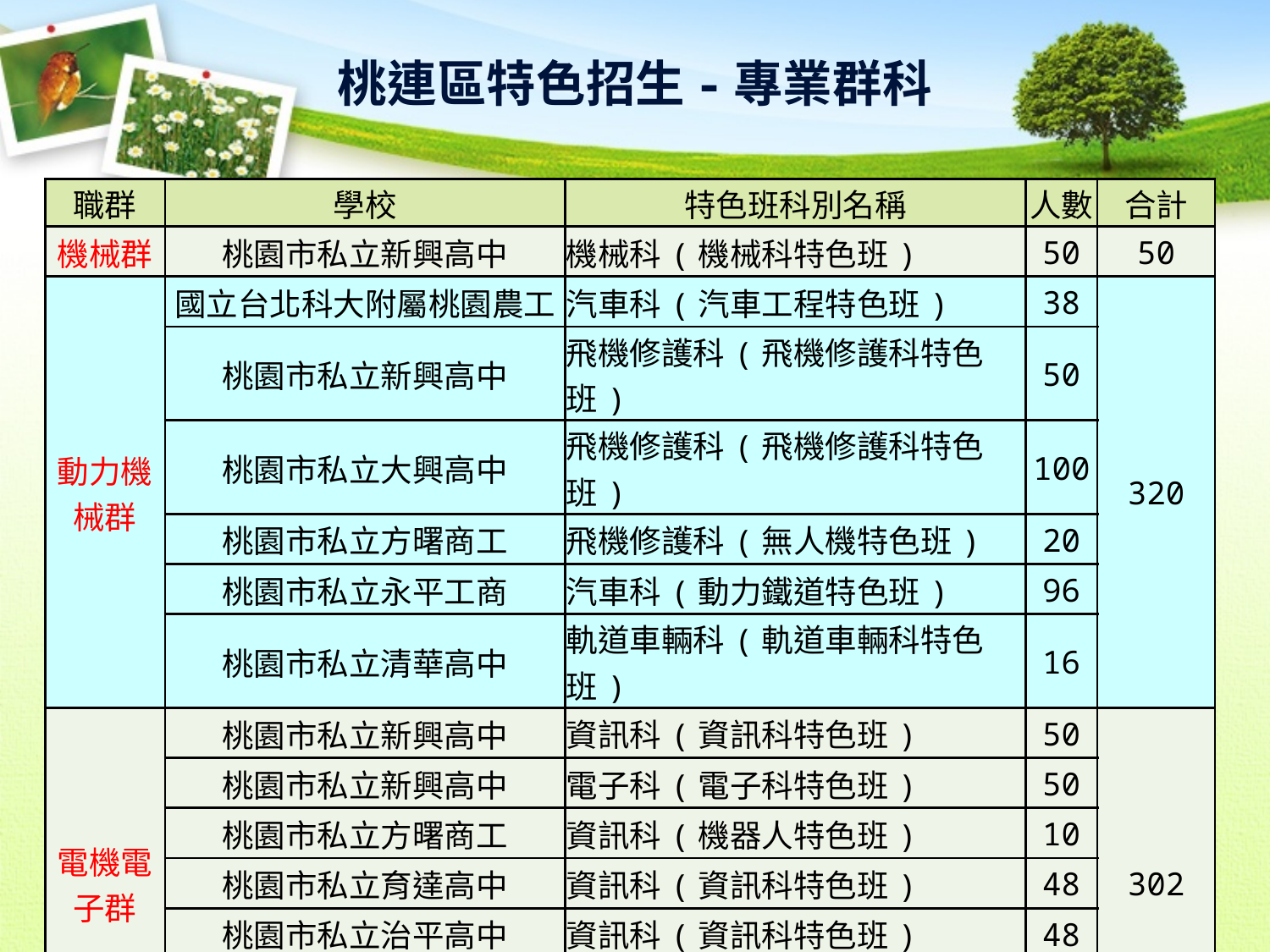

桃連區特色招生-專業群科
| 職群 | 學校 | 特色班科別名稱 | 人數 | 合計 |
| --- | --- | --- | --- | --- |
| 機械群 | 桃園市私立新興高中 | 機械科(機械科特色班) | 50 | 50 |
| 動力機械群 | 國立台北科大附屬桃園農工 | 汽車科(汽車工程特色班) | 38 | 320 |
|  | 桃園市私立新興高中 | 飛機修護科(飛機修護科特色班) | 50 |  |
|  | 桃園市私立大興高中 | 飛機修護科(飛機修護科特色班) | 100 |  |
|  | 桃園市私立方曙商工 | 飛機修護科(無人機特色班) | 20 |  |
|  | 桃園市私立永平工商 | 汽車科(動力鐵道特色班) | 96 |  |
|  | 桃園市私立清華高中 | 軌道車輛科(軌道車輛科特色班) | 16 |  |
| 電機電子群 | 桃園市私立新興高中 | 資訊科(資訊科特色班) | 50 | 302 |
|  | 桃園市私立新興高中 | 電子科(電子科特色班) | 50 |  |
|  | 桃園市私立方曙商工 | 資訊科(機器人特色班) | 10 |  |
|  | 桃園市私立育達高中 | 資訊科(資訊科特色班) | 48 |  |
|  | 桃園市私立治平高中 | 資訊科(資訊科特色班) | 48 |  |
|  | 桃園市私立治平高中 | 電機科(電機科特色班) | 48 |  |
|  | 桃園市私立振聲高中 | 資訊科(資訊技能務實致用班) | 48 |  |